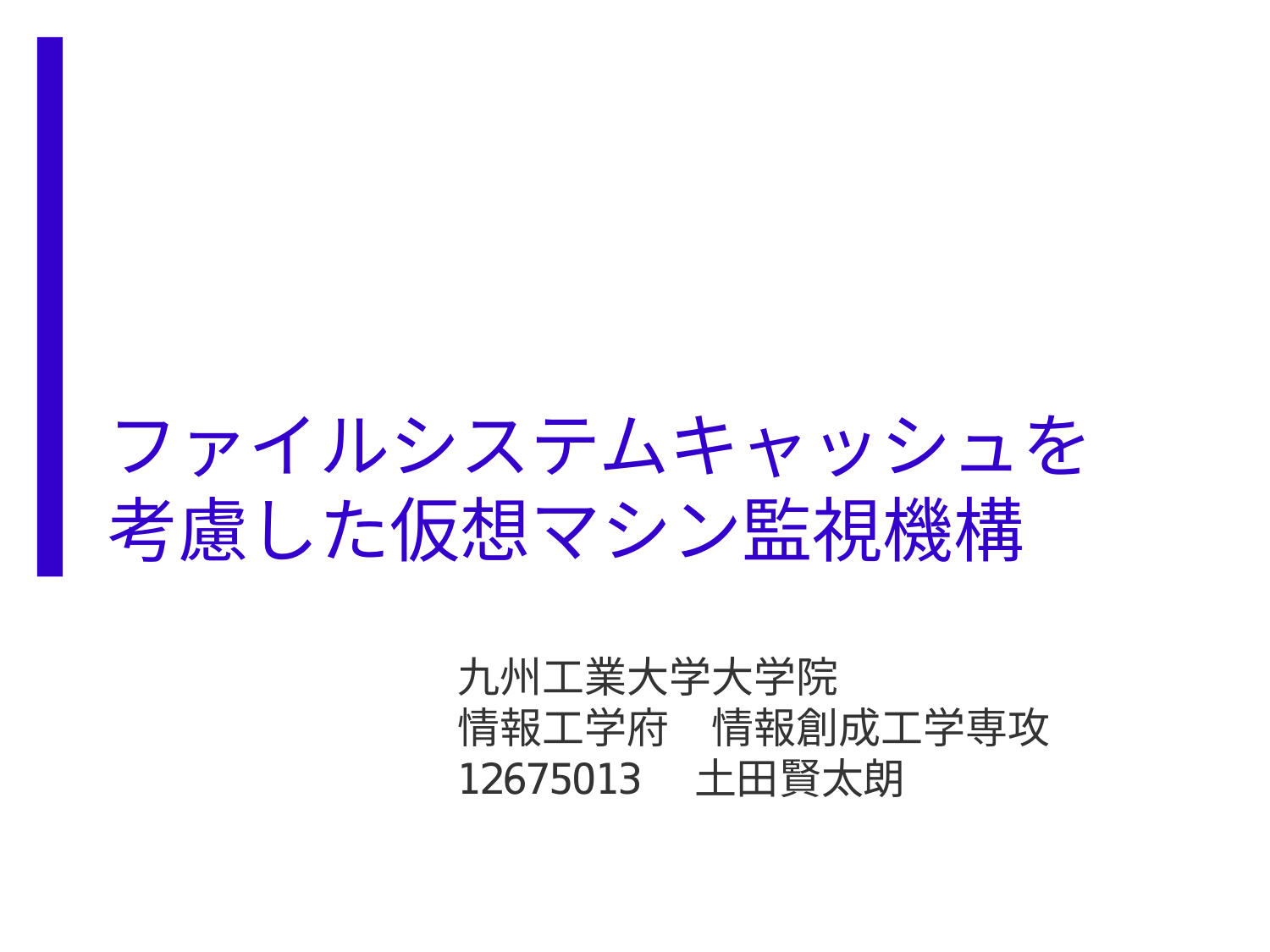

# ファイルシステムキャッシュを 考慮した仮想マシン監視機構
九州工業大学大学院
情報工学府　情報創成工学専攻
12675013　土田賢太朗